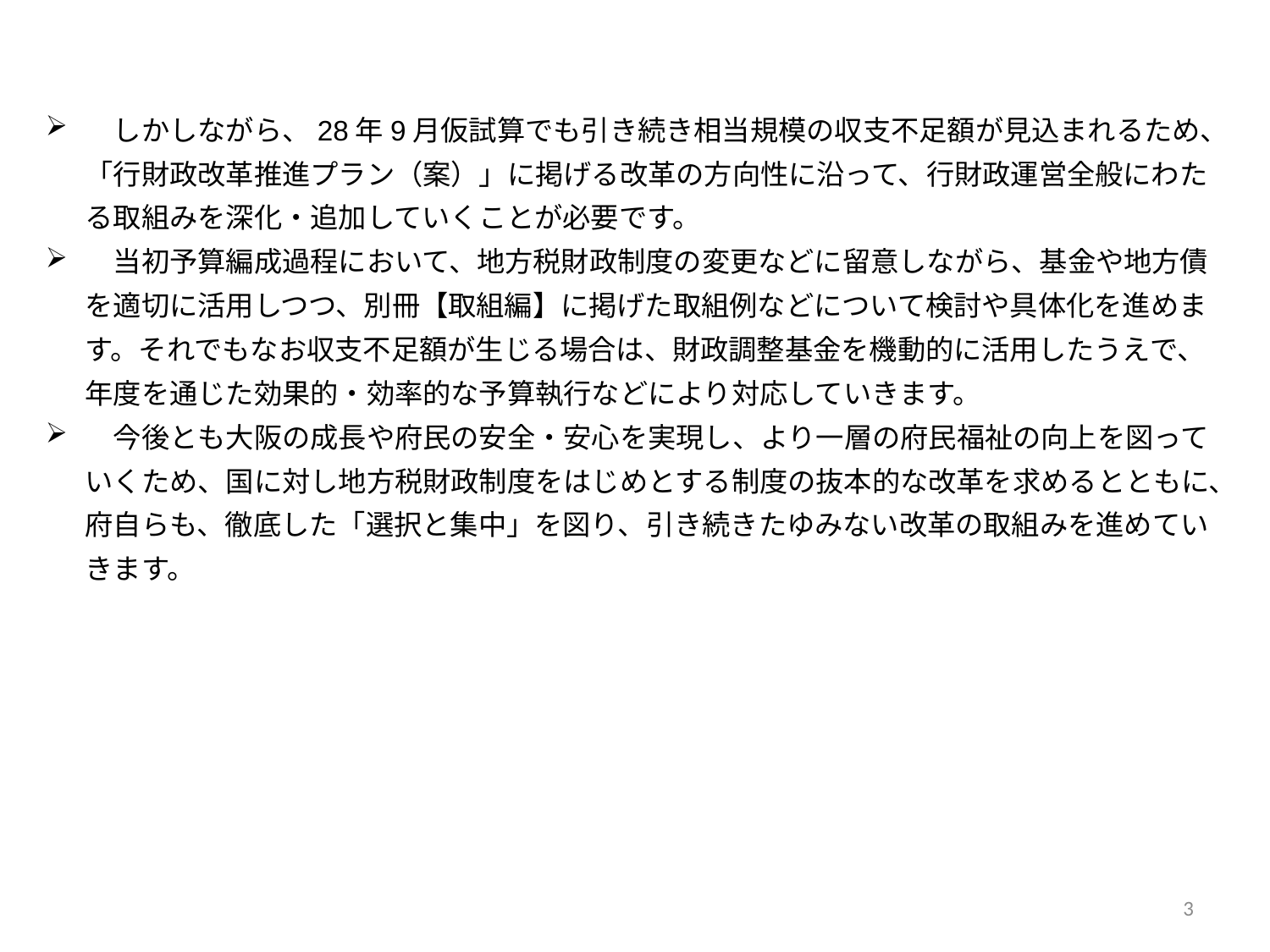

しかしながら、28年9月仮試算でも引き続き相当規模の収支不足額が見込まれるため、「行財政改革推進プラン（案）」に掲げる改革の方向性に沿って、行財政運営全般にわたる取組みを深化・追加していくことが必要です。
　当初予算編成過程において、地方税財政制度の変更などに留意しながら、基金や地方債を適切に活用しつつ、別冊【取組編】に掲げた取組例などについて検討や具体化を進めます。それでもなお収支不足額が生じる場合は、財政調整基金を機動的に活用したうえで、年度を通じた効果的・効率的な予算執行などにより対応していきます。
　今後とも大阪の成長や府民の安全・安心を実現し、より一層の府民福祉の向上を図っていくため、国に対し地方税財政制度をはじめとする制度の抜本的な改革を求めるとともに、府自らも、徹底した「選択と集中」を図り、引き続きたゆみない改革の取組みを進めていきます。
3